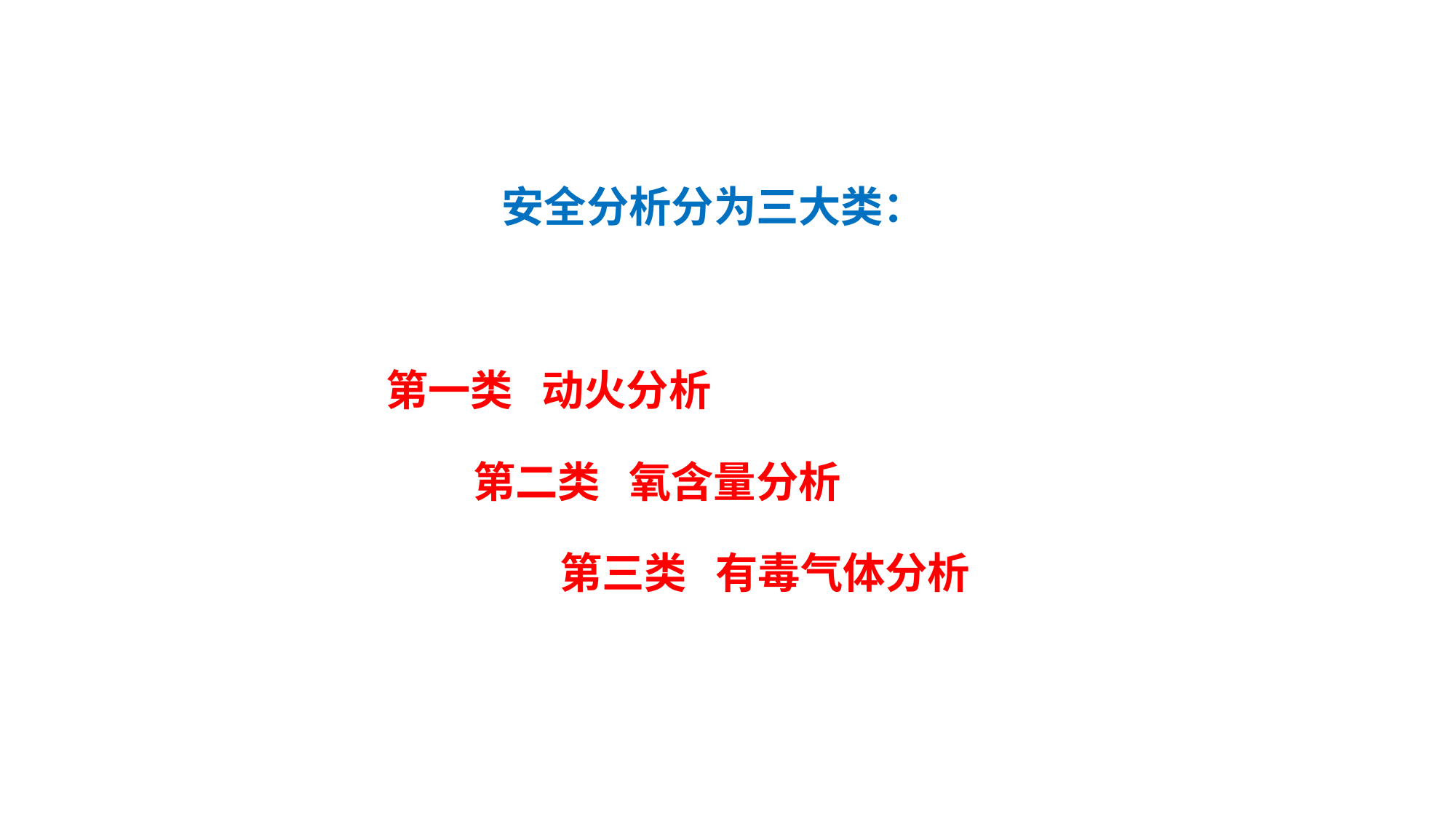

#
           安全分析分为三大类：

第一类   动火分析
        第二类   氧含量分析
                 第三类   有毒气体分析